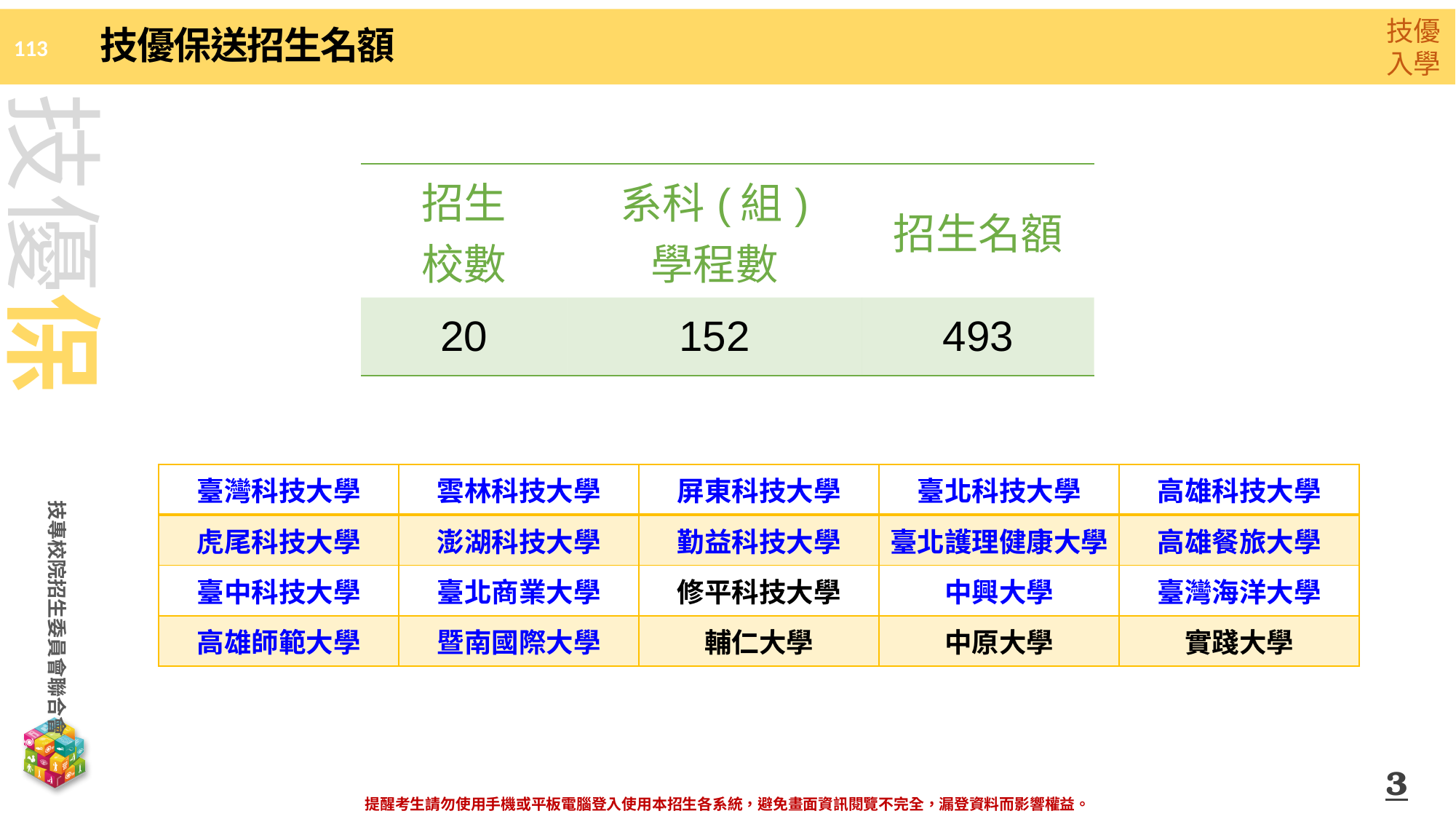

技優保送招生名額
| 招生 校數 | 系科(組) 學程數 | 招生名額 |
| --- | --- | --- |
| 20 | 152 | 493 |
| 臺灣科技大學 | 雲林科技大學 | 屏東科技大學 | 臺北科技大學 | 高雄科技大學 |
| --- | --- | --- | --- | --- |
| 虎尾科技大學 | 澎湖科技大學 | 勤益科技大學 | 臺北護理健康大學 | 高雄餐旅大學 |
| 臺中科技大學 | 臺北商業大學 | 修平科技大學 | 中興大學 | 臺灣海洋大學 |
| 高雄師範大學 | 暨南國際大學 | 輔仁大學 | 中原大學 | 實踐大學 |